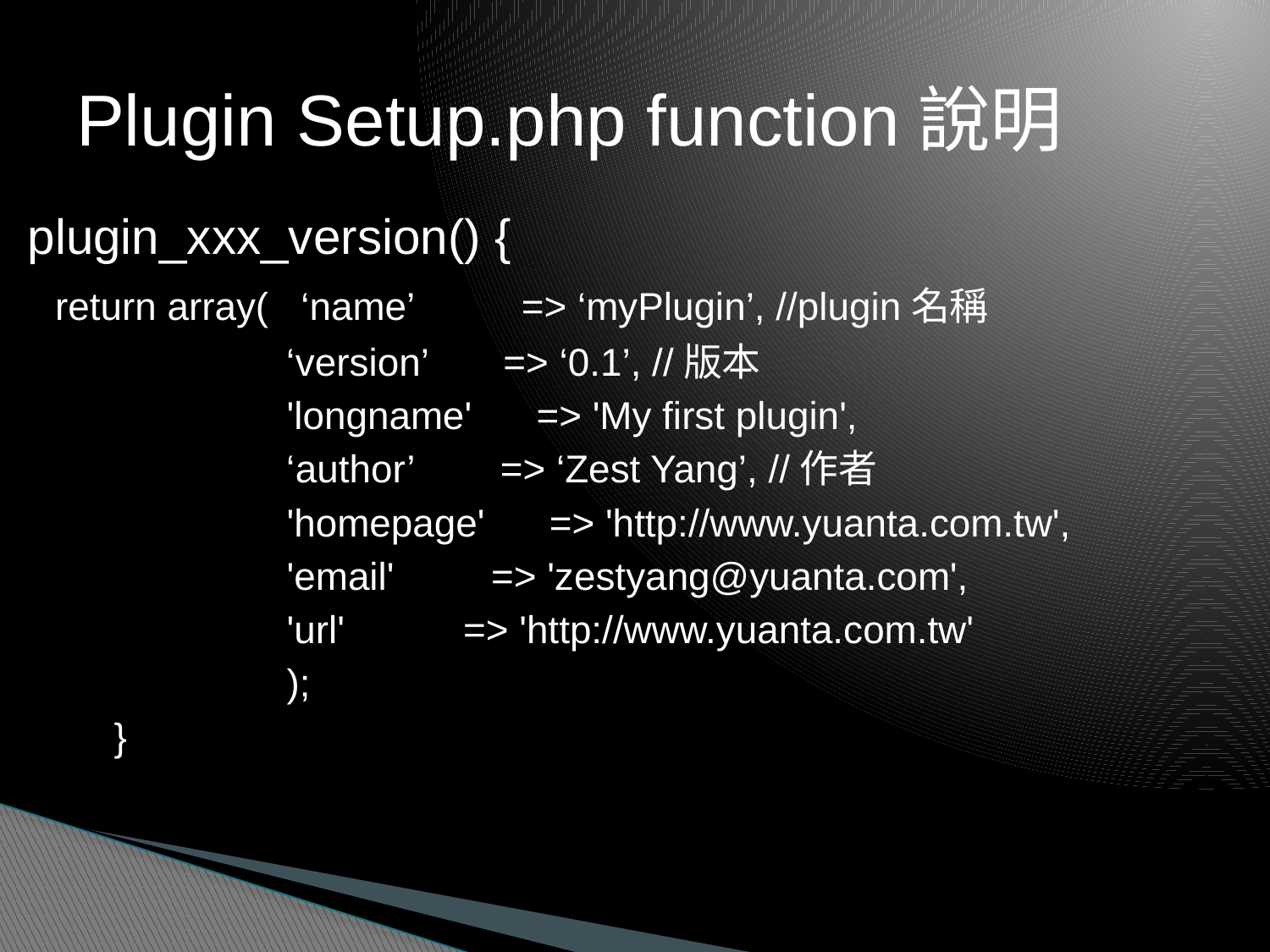

# Plugin Setup.php function說明
plugin_xxx_version() {
  return array(   ‘name’          => ‘myPlugin’, //plugin名稱
                        ‘version’       => ‘0.1’, //版本
                        'longname'      => 'My first plugin',
                        ‘author’        => ‘Zest Yang’, //作者
                        'homepage'      => 'http://www.yuanta.com.tw',
                        'email'         => 'zestyang@yuanta.com',
                        'url'           => 'http://www.yuanta.com.tw'
                        );
        }